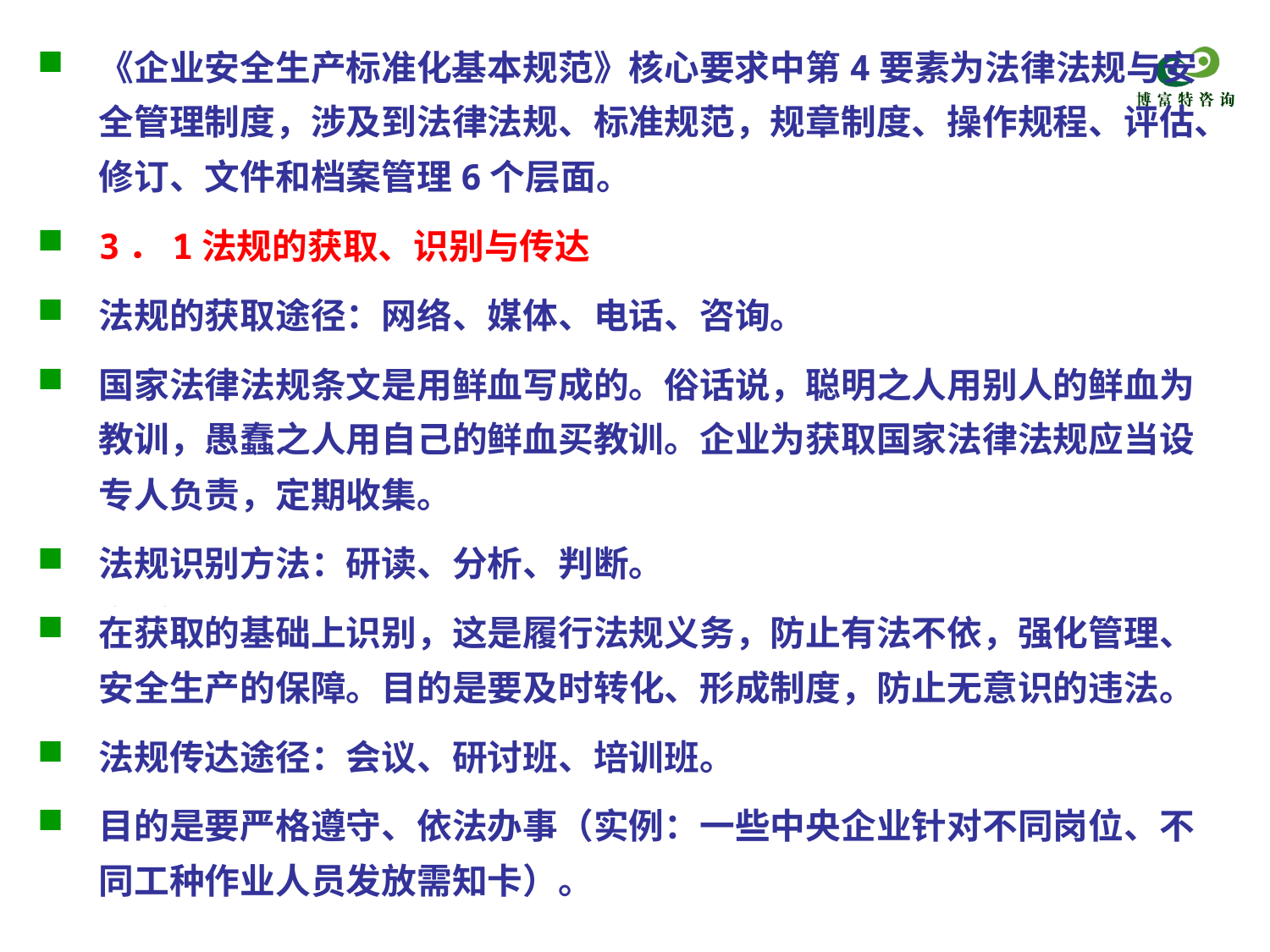

《企业安全生产标准化基本规范》核心要求中第4要素为法律法规与安全管理制度，涉及到法律法规、标准规范，规章制度、操作规程、评估、修订、文件和档案管理6个层面。
3．1法规的获取、识别与传达
法规的获取途径：网络、媒体、电话、咨询。
国家法律法规条文是用鲜血写成的。俗话说，聪明之人用别人的鲜血为教训，愚蠢之人用自己的鲜血买教训。企业为获取国家法律法规应当设专人负责，定期收集。
法规识别方法：研读、分析、判断。
在获取的基础上识别，这是履行法规义务，防止有法不依，强化管理、安全生产的保障。目的是要及时转化、形成制度，防止无意识的违法。
法规传达途径：会议、研讨班、培训班。
目的是要严格遵守、依法办事（实例：一些中央企业针对不同岗位、不同工种作业人员发放需知卡）。